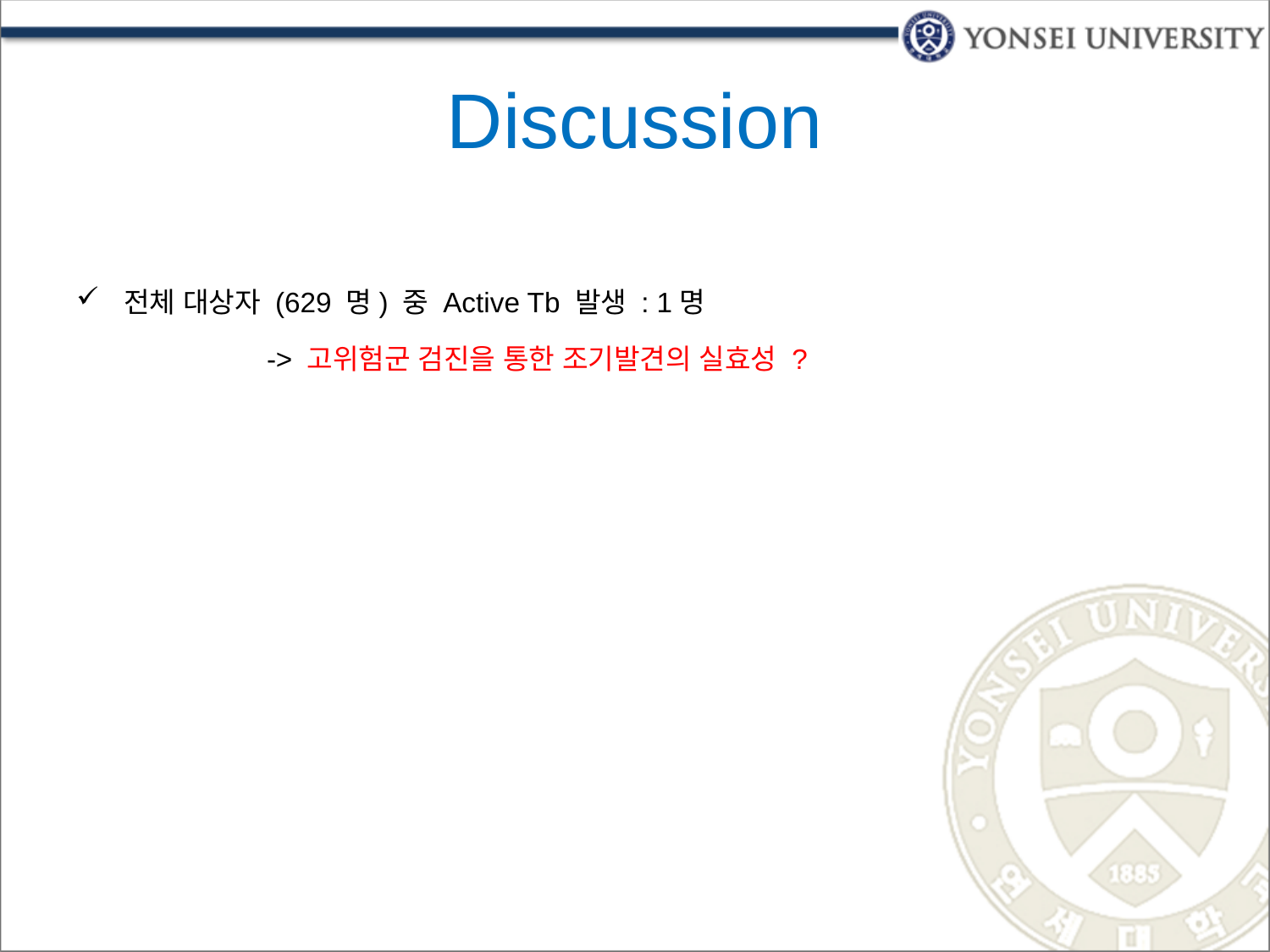

# Discussion

전체 대상자 (629 명) 중 Active Tb 발생 : 1명
	-> 고위험군 검진을 통한 조기발견의 실효성 ?